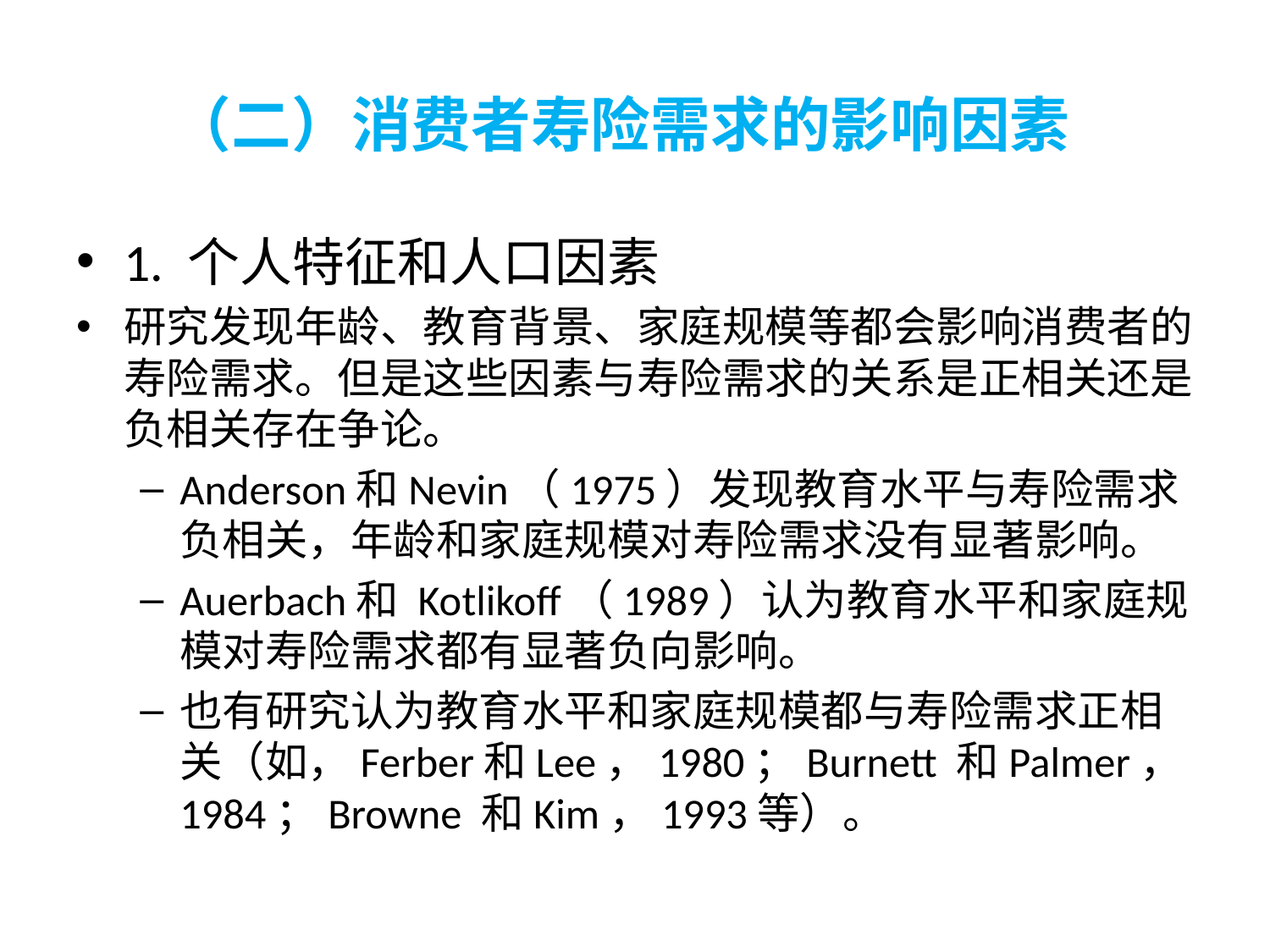

# （二）消费者寿险需求的影响因素
1. 个人特征和人口因素
研究发现年龄、教育背景、家庭规模等都会影响消费者的寿险需求。但是这些因素与寿险需求的关系是正相关还是负相关存在争论。
Anderson和Nevin（1975）发现教育水平与寿险需求负相关，年龄和家庭规模对寿险需求没有显著影响。
Auerbach和 Kotlikoff（1989）认为教育水平和家庭规模对寿险需求都有显著负向影响。
也有研究认为教育水平和家庭规模都与寿险需求正相关（如，Ferber和Lee，1980；Burnett 和Palmer，1984；Browne 和Kim，1993等）。